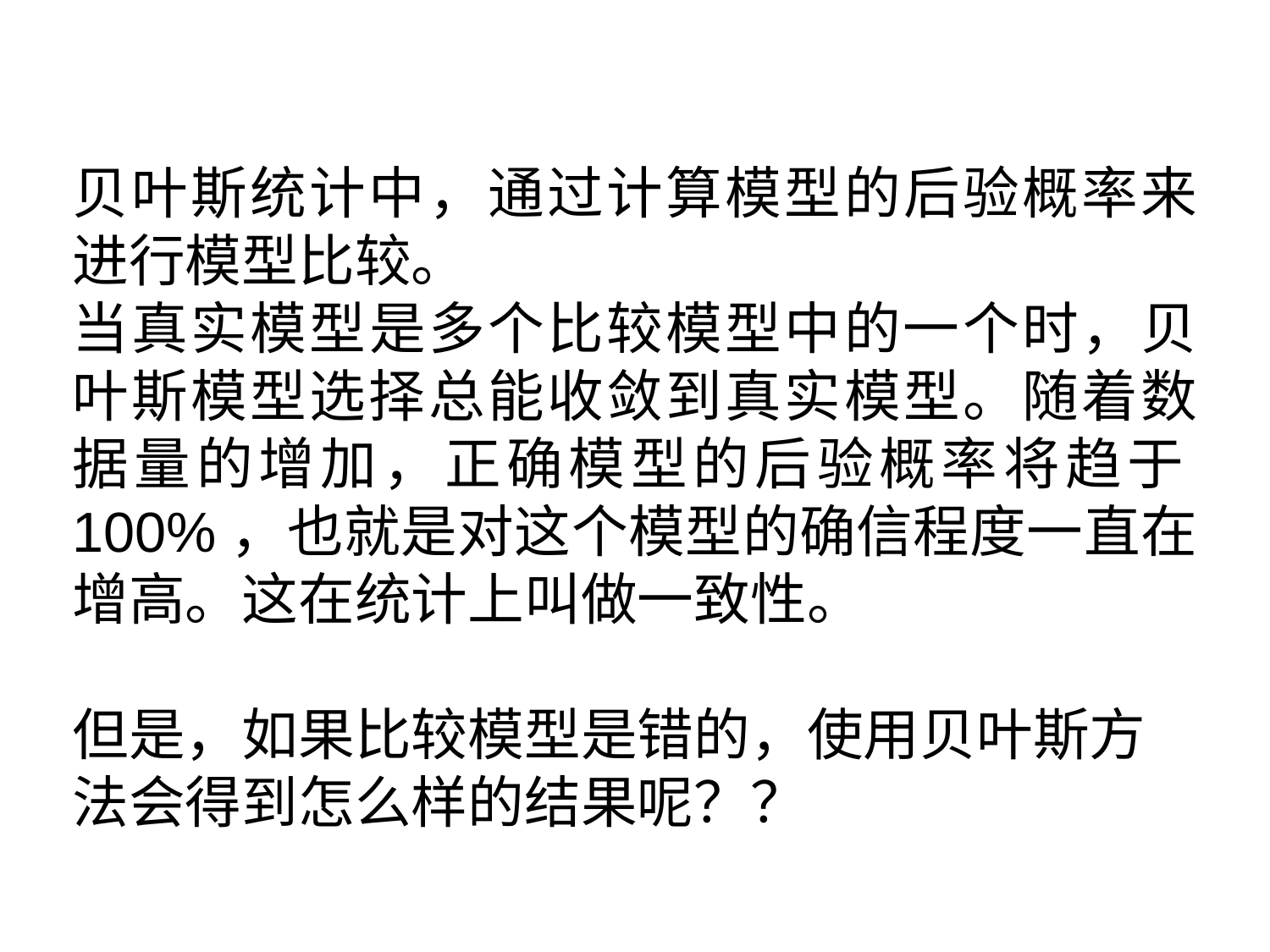

贝叶斯统计中，通过计算模型的后验概率来进行模型比较。
当真实模型是多个比较模型中的一个时，贝叶斯模型选择总能收敛到真实模型。随着数据量的增加，正确模型的后验概率将趋于100%，也就是对这个模型的确信程度一直在增高。这在统计上叫做一致性。

但是，如果比较模型是错的，使用贝叶斯方法会得到怎么样的结果呢？？